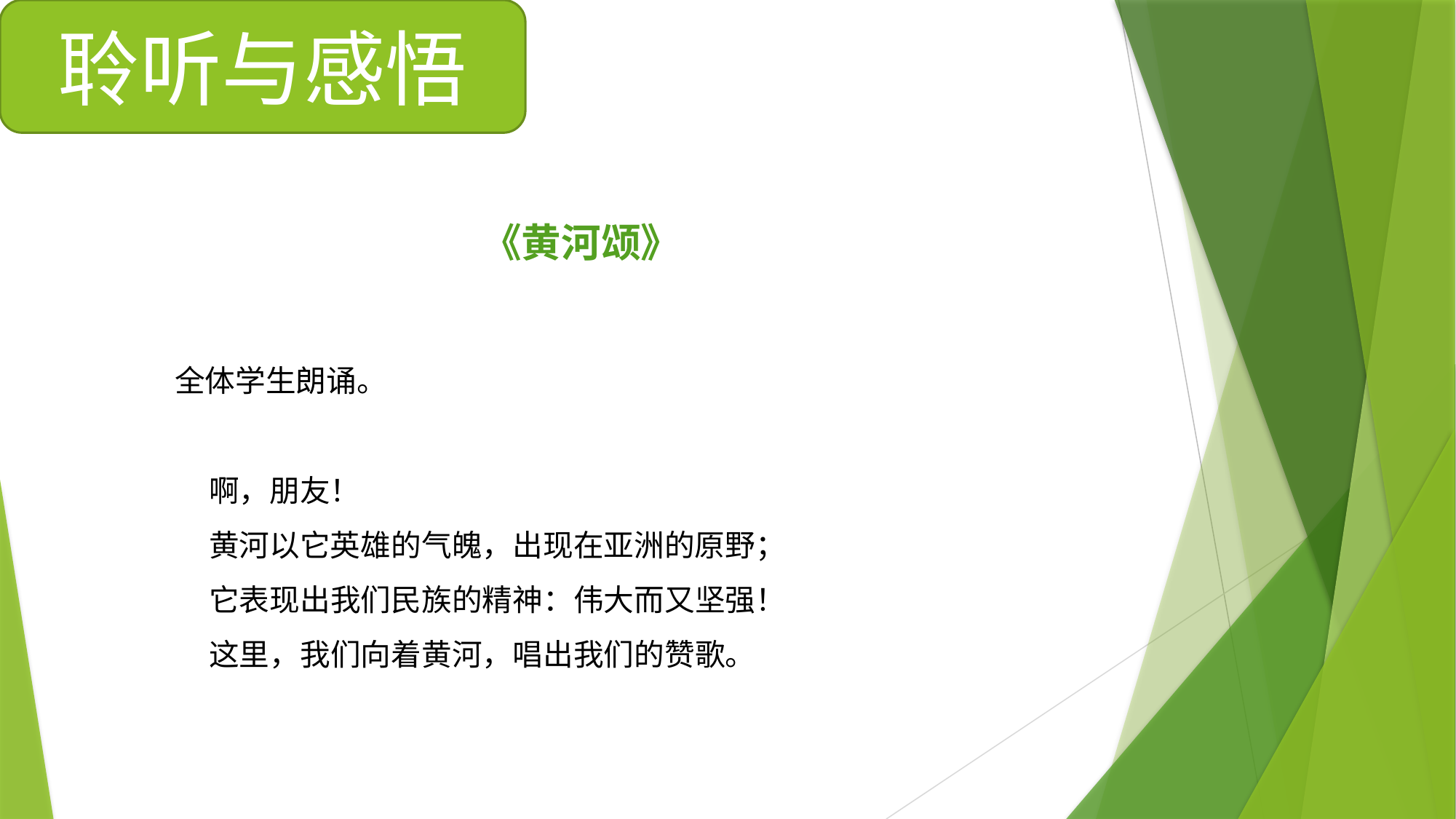

聆听与感悟
# 《黄河颂》
全体学生朗诵。

    啊，朋友！
    黄河以它英雄的气魄，出现在亚洲的原野；
    它表现出我们民族的精神：伟大而又坚强！
    这里，我们向着黄河，唱出我们的赞歌。